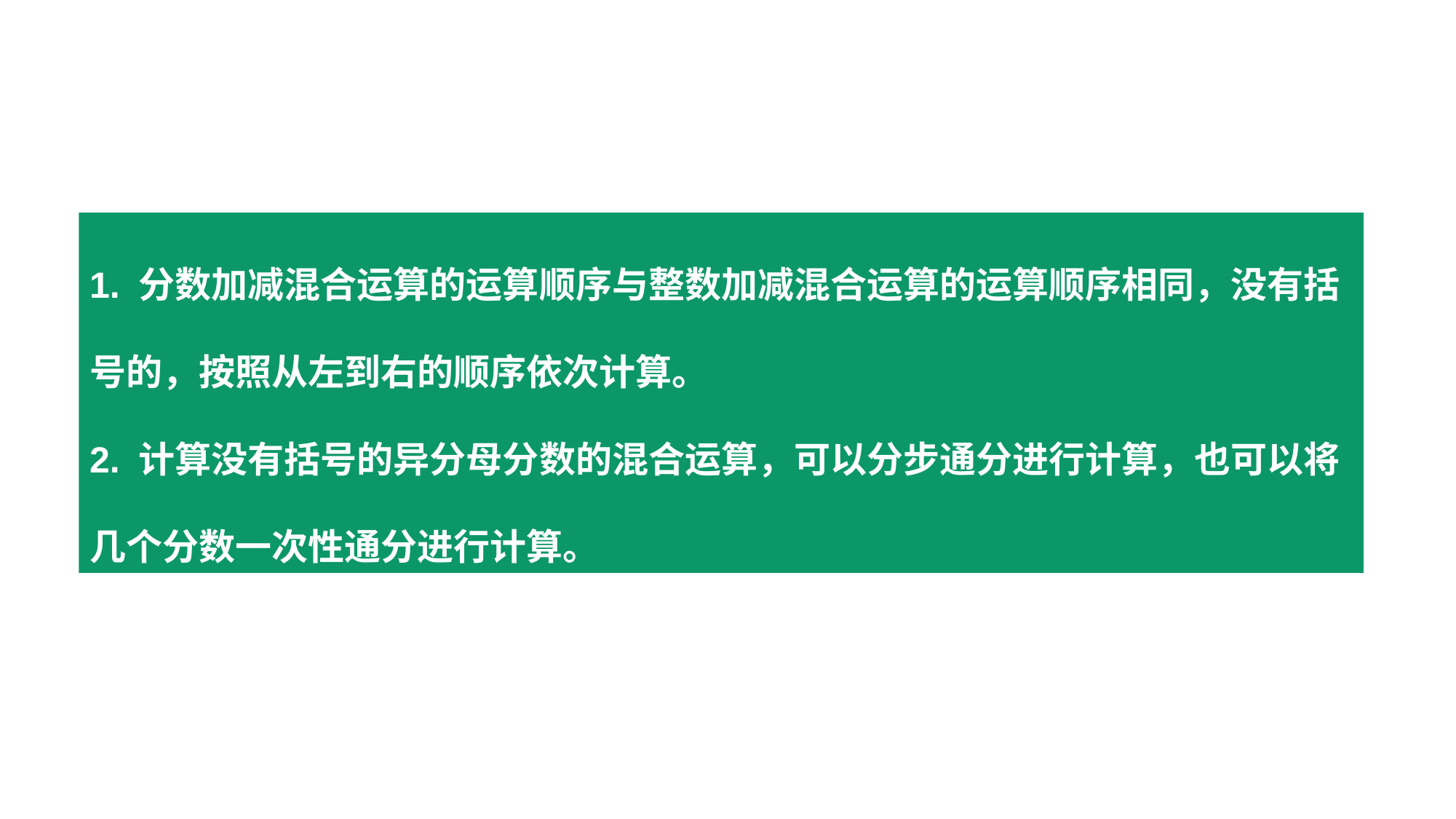

1. 分数加减混合运算的运算顺序与整数加减混合运算的运算顺序相同，没有括号的，按照从左到右的顺序依次计算。
2. 计算没有括号的异分母分数的混合运算，可以分步通分进行计算，也可以将几个分数一次性通分进行计算。